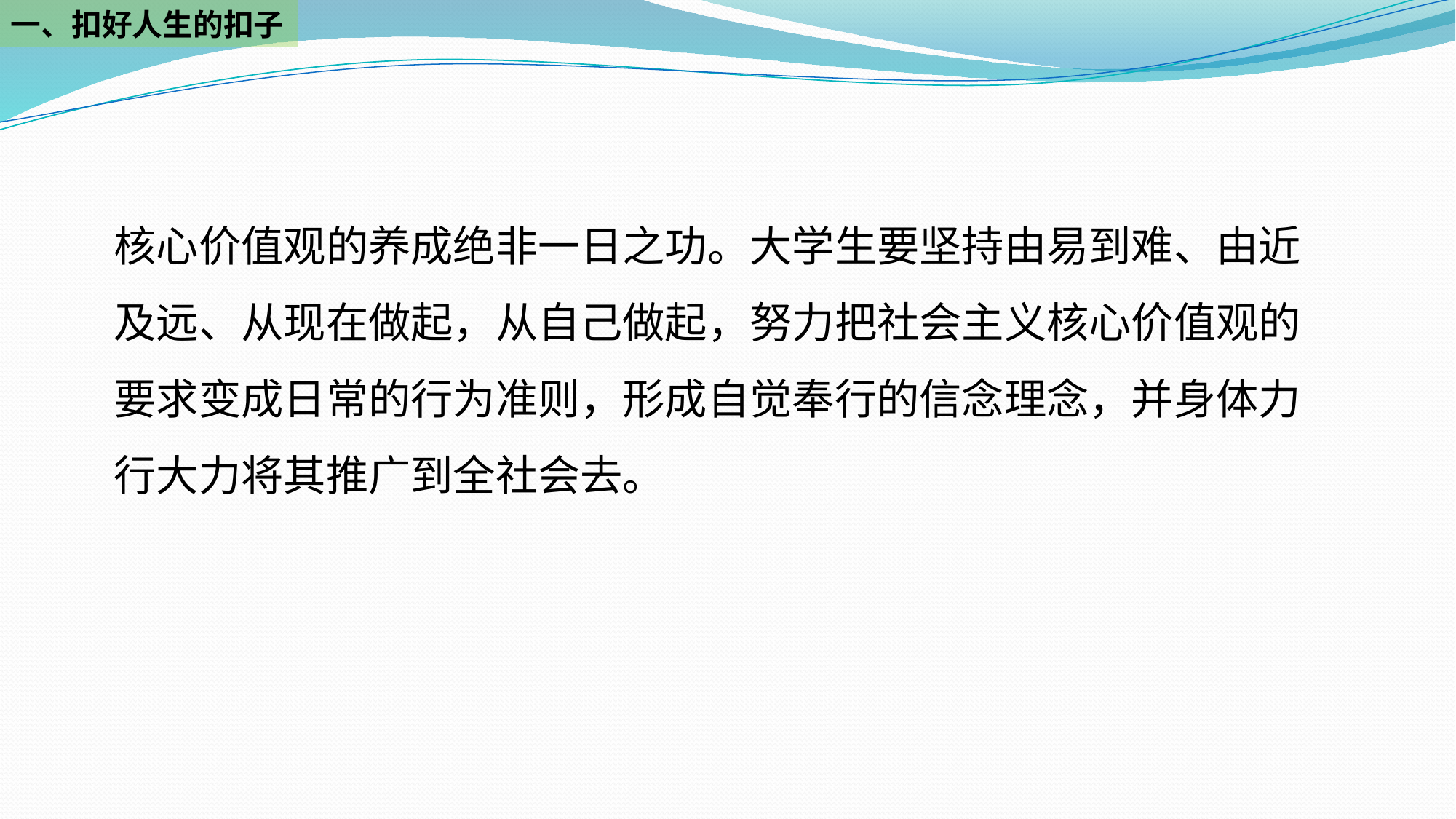

一、扣好人生的扣子
核心价值观的养成绝非一日之功。大学生要坚持由易到难、由近及远、从现在做起，从自己做起，努力把社会主义核心价值观的要求变成日常的行为准则，形成自觉奉行的信念理念，并身体力行大力将其推广到全社会去。